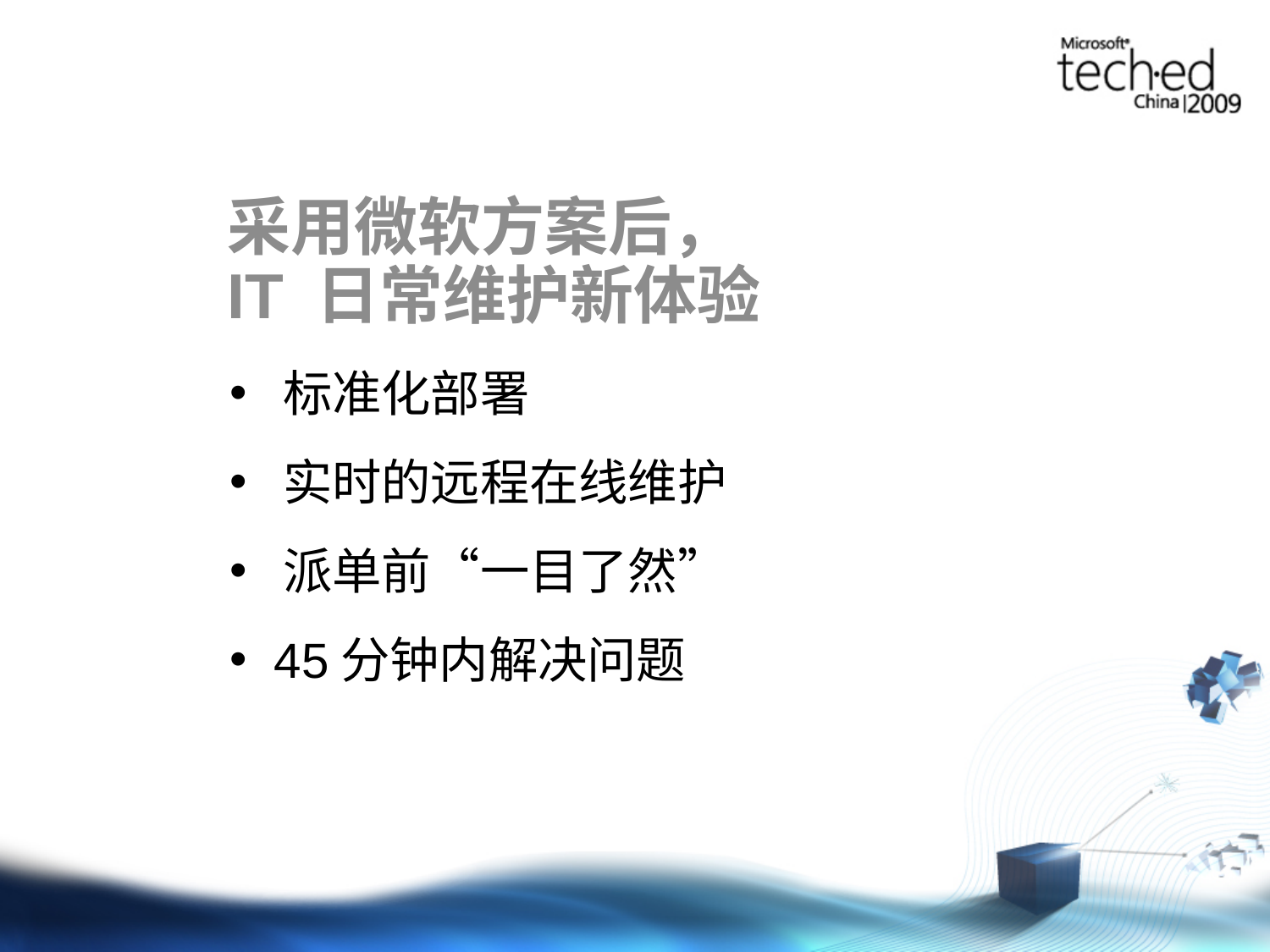

采用微软方案后，
IT 日常维护新体验
 标准化部署
 实时的远程在线维护
 派单前“一目了然”
 45分钟内解决问题